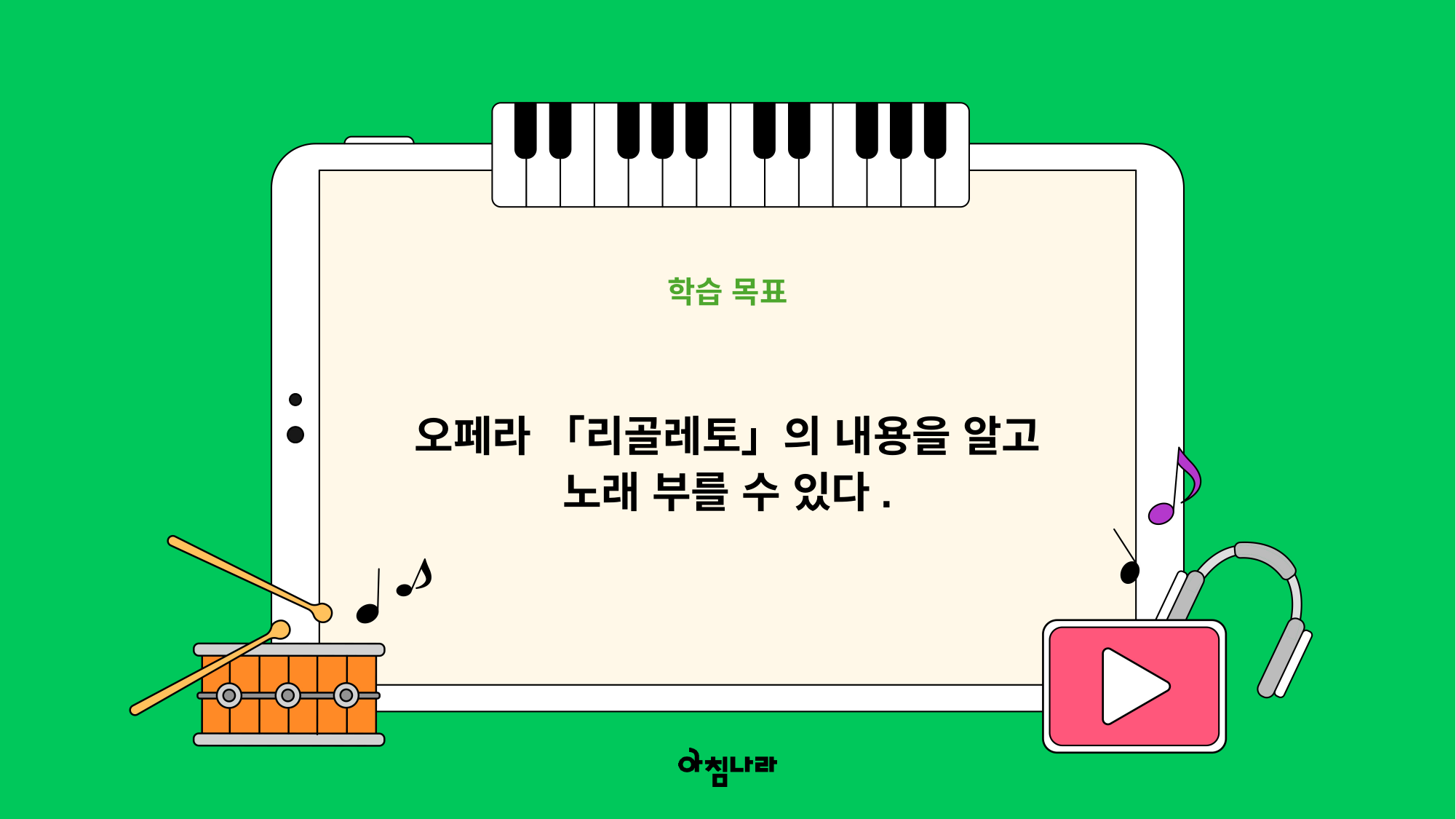

학습 목표
오페라 「리골레토」의 내용을 알고 노래 부를 수 있다.